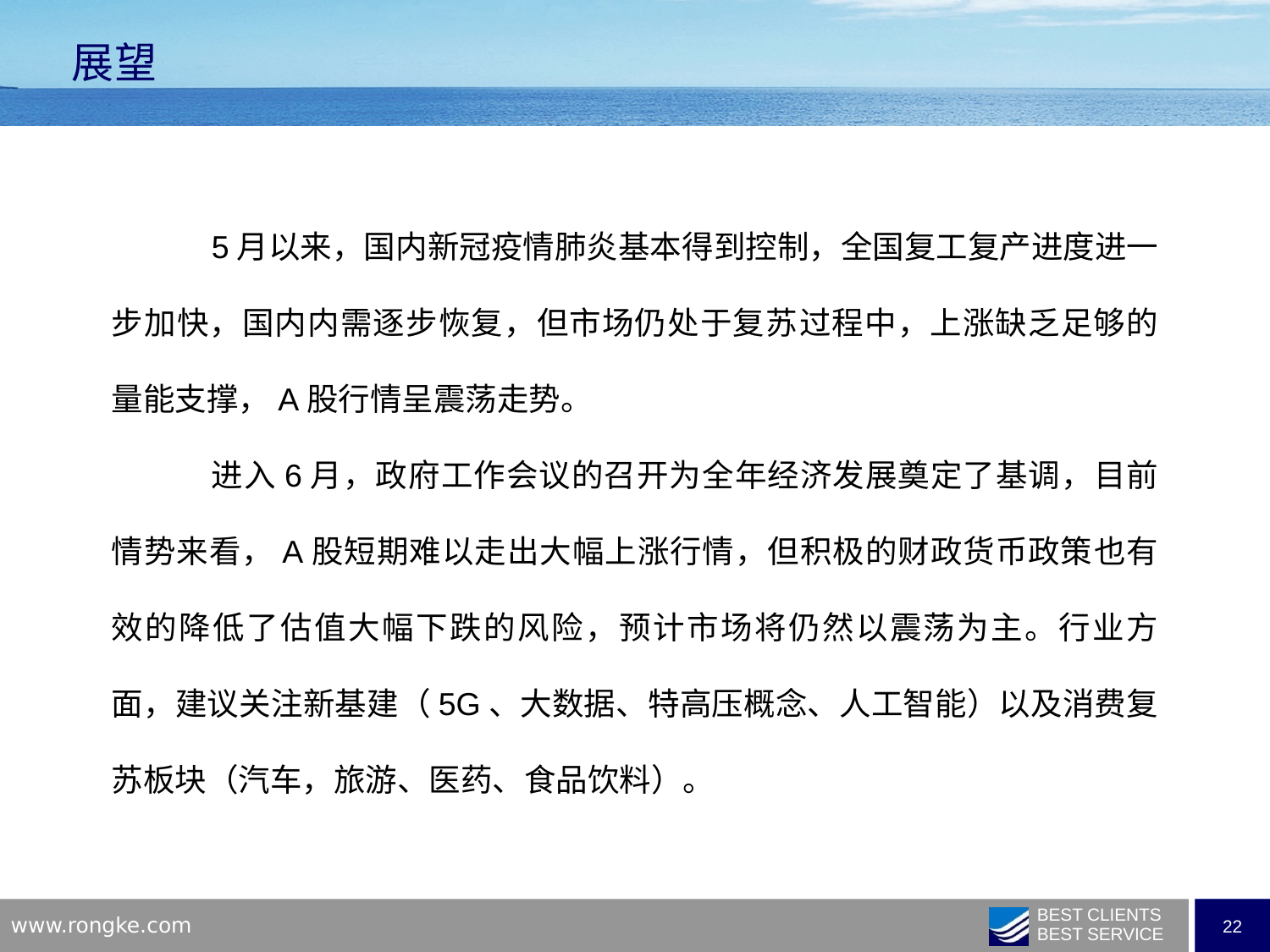

展望

5月以来，国内新冠疫情肺炎基本得到控制，全国复工复产进度进一步加快，国内内需逐步恢复，但市场仍处于复苏过程中，上涨缺乏足够的量能支撑，A股行情呈震荡走势。
进入6月，政府工作会议的召开为全年经济发展奠定了基调，目前情势来看，A股短期难以走出大幅上涨行情，但积极的财政货币政策也有效的降低了估值大幅下跌的风险，预计市场将仍然以震荡为主。行业方面，建议关注新基建（5G、大数据、特高压概念、人工智能）以及消费复苏板块（汽车，旅游、医药、食品饮料）。